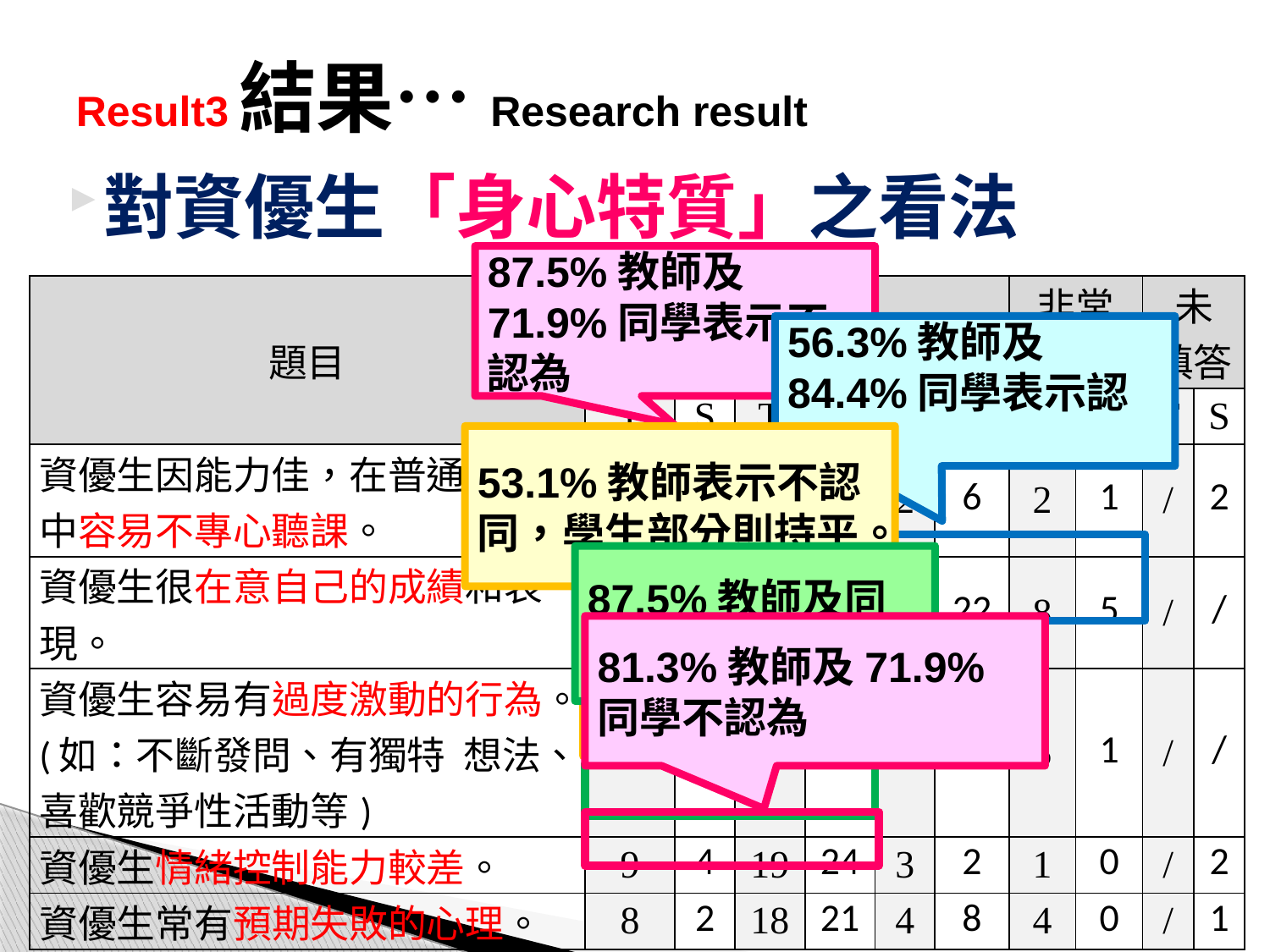

# Result3結果…Research result
對資優生「身心特質」之看法
87.5%教師及71.9%同學表示不認為

| 題目 | 非常 不同意 |  | 不 同意 |  | 同意 |  | 非常 同意 |  | 未 填答 |  |
| --- | --- | --- | --- | --- | --- | --- | --- | --- | --- | --- |
|  | T | S | T | S | T | S | T | S | T | S |
| 資優生因能力佳，在普通班級中容易不專心聽課。 | 14 | 2 | 14 | 21 | 2 | 6 | 2 | 1 | / | 2 |
| 資優生很在意自己的成績和表現。 | 5 | 0 | 9 | 5 | 10 | 22 | 8 | 5 | / | / |
| 資優生容易有過度激動的行為。(如：不斷發問、有獨特 想法、喜歡競爭性活動等) | 4 | 0 | 13 | 16 | 10 | 15 | 5 | 1 | / | / |
| 資優生情緒控制能力較差。 | 9 | 4 | 19 | 24 | 3 | 2 | 1 | 0 | / | 2 |
| 資優生常有預期失敗的心理。 | 8 | 2 | 18 | 21 | 4 | 8 | 4 | 0 | / | 1 |
56.3%教師及84.4%同學表示認同

53.1%教師表示不認同，學生部分則持平。

87.5%教師及同學皆表示不認同

81.3%教師及71.9%同學不認為